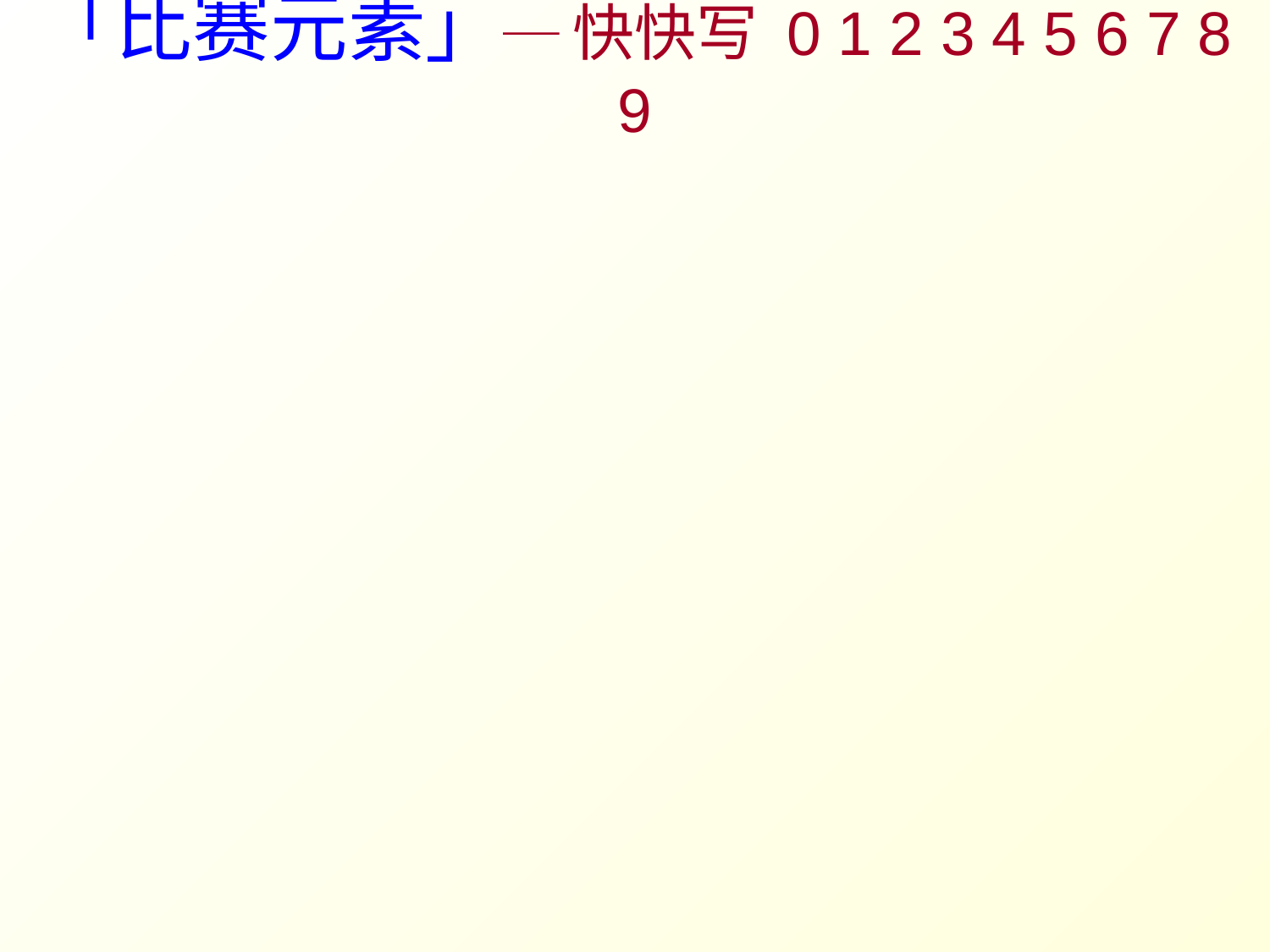

# 「比赛元素」─ 快快写 0 1 2 3 4 5 6 7 8 9